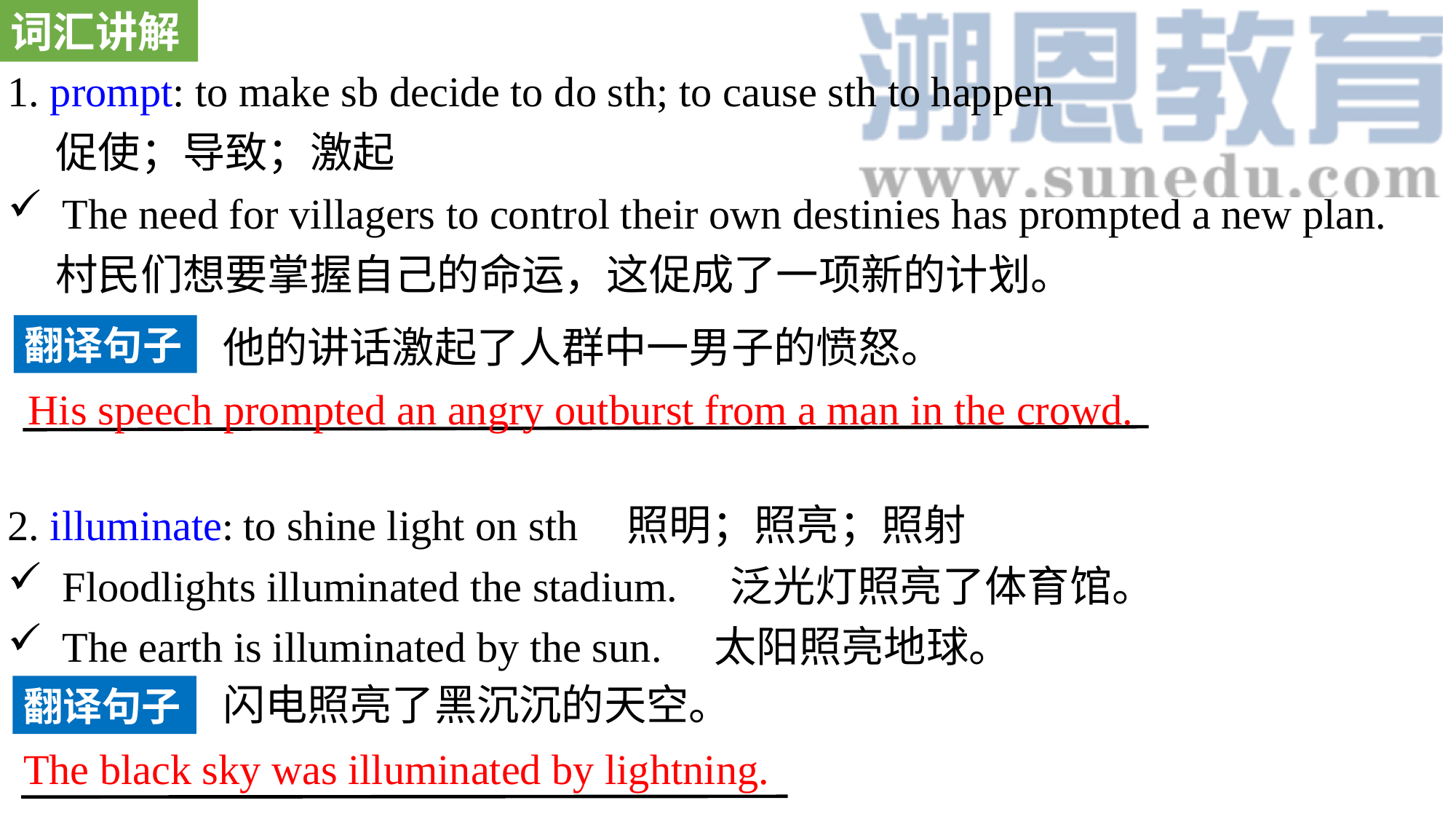

词汇讲解
1. prompt: to make sb decide to do sth; to cause sth to happen
    促使；导致；激起
The need for villagers to control their own destinies has prompted a new plan.
    村民们想要掌握自己的命运，这促成了一项新的计划。

2. illuminate: to shine light on sth    照明；照亮；照射
Floodlights illuminated the stadium.    泛光灯照亮了体育馆。
The earth is illuminated by the sun.    太阳照亮地球。

翻译句子
他的讲话激起了人群中一男子的愤怒。
His speech prompted an angry outburst from a man in the crowd.
闪电照亮了黑沉沉的天空。
翻译句子
The black sky was illuminated by lightning.